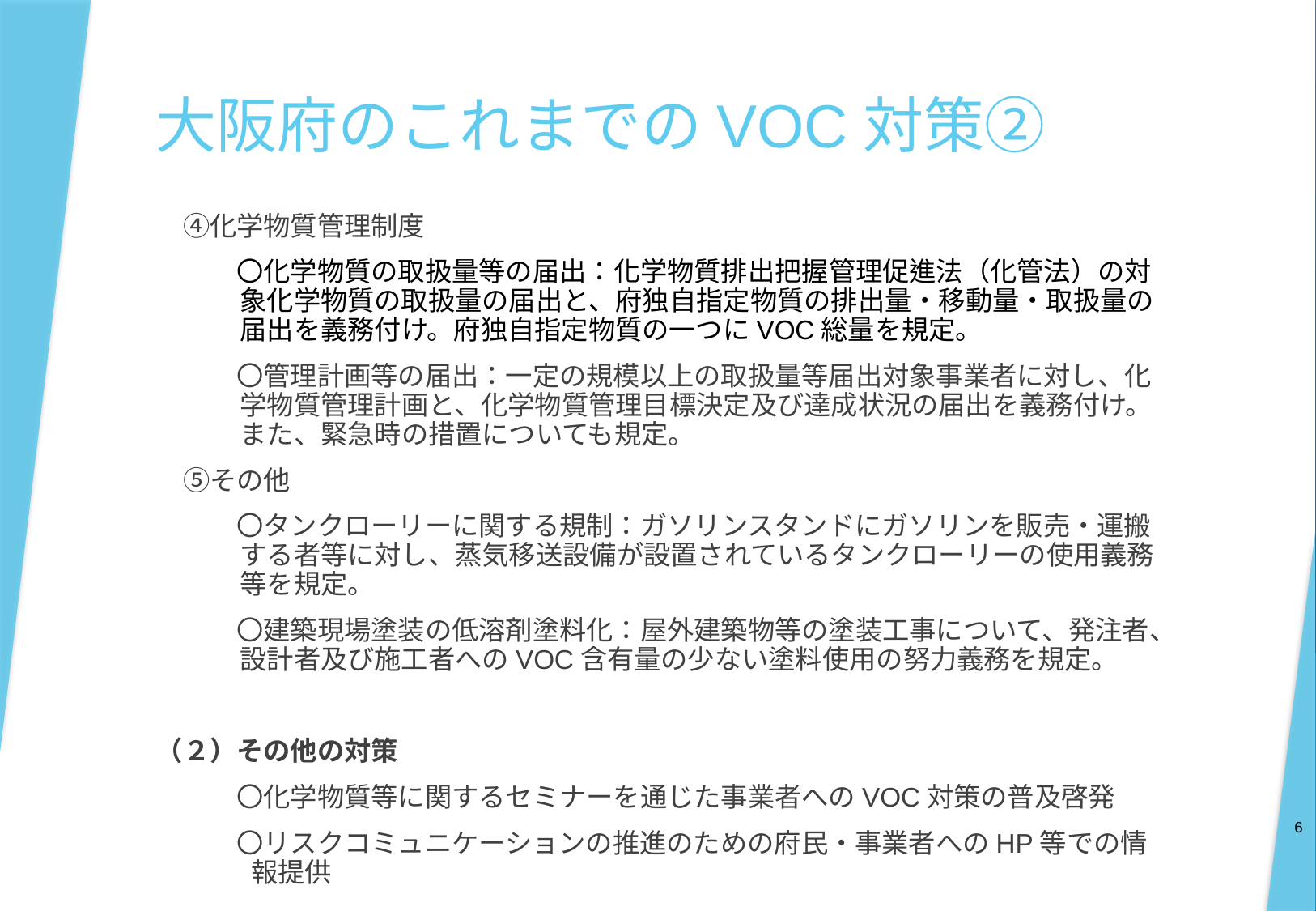

# 大阪府のこれまでのVOC対策②
　④化学物質管理制度
　　　〇化学物質の取扱量等の届出：化学物質排出把握管理促進法（化管法）の対象化学物質の取扱量の届出と、府独自指定物質の排出量・移動量・取扱量の届出を義務付け。府独自指定物質の一つにVOC総量を規定。
　　　〇管理計画等の届出：一定の規模以上の取扱量等届出対象事業者に対し、化学物質管理計画と、化学物質管理目標決定及び達成状況の届出を義務付け。また、緊急時の措置についても規定。
　⑤その他
　　　〇タンクローリーに関する規制：ガソリンスタンドにガソリンを販売・運搬する者等に対し、蒸気移送設備が設置されているタンクローリーの使用義務等を規定。
　　　〇建築現場塗装の低溶剤塗料化：屋外建築物等の塗装工事について、発注者、設計者及び施工者へのVOC含有量の少ない塗料使用の努力義務を規定。

（２）その他の対策
　　　〇化学物質等に関するセミナーを通じた事業者へのVOC対策の普及啓発
　　　〇リスクコミュニケーションの推進のための府民・事業者へのHP等での情報提供

6